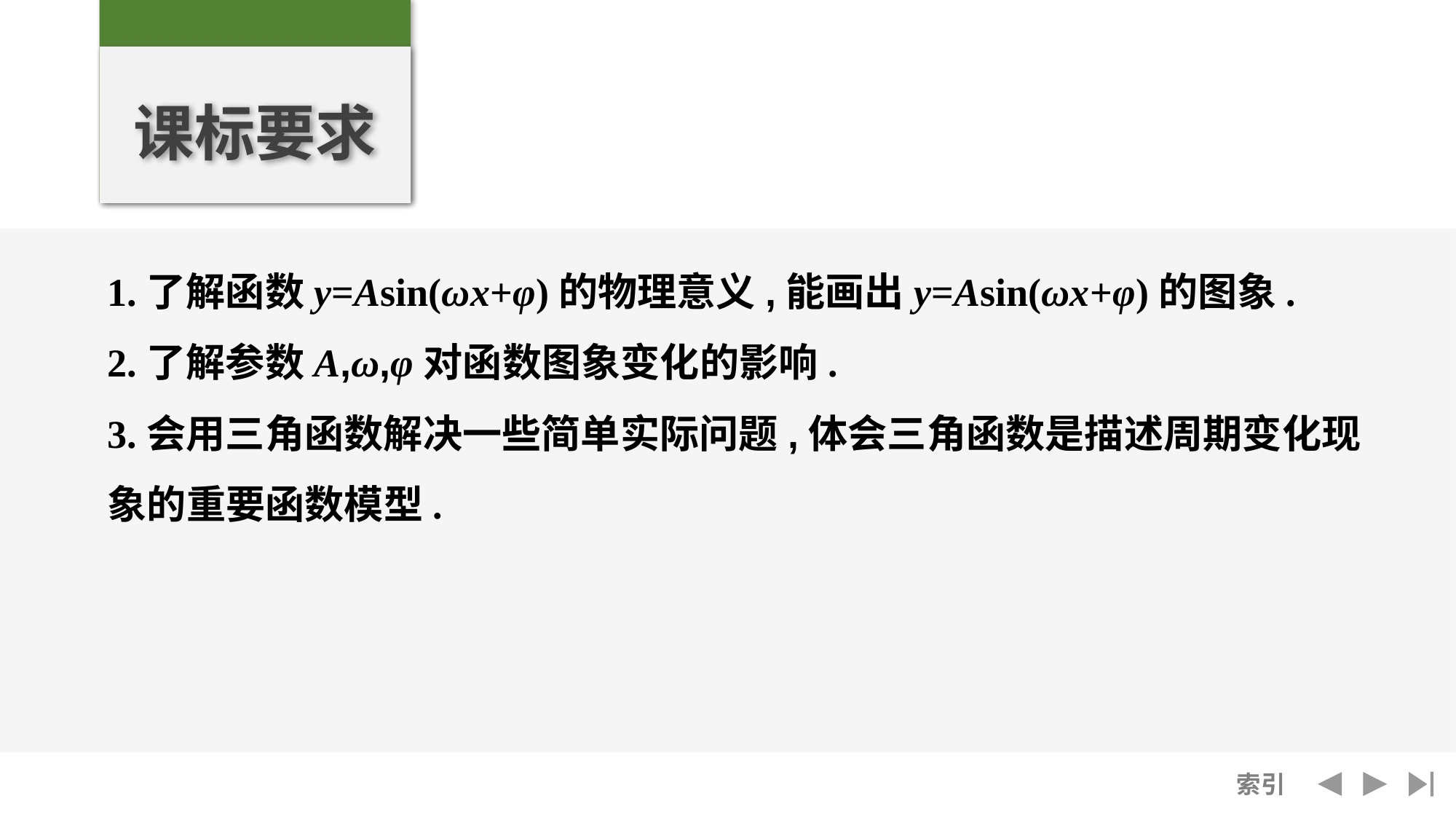

1.了解函数y=Asin(ωx+φ)的物理意义,能画出y=Asin(ωx+φ)的图象.
2.了解参数A,ω,φ对函数图象变化的影响.
3.会用三角函数解决一些简单实际问题,体会三角函数是描述周期变化现象的重要函数模型.